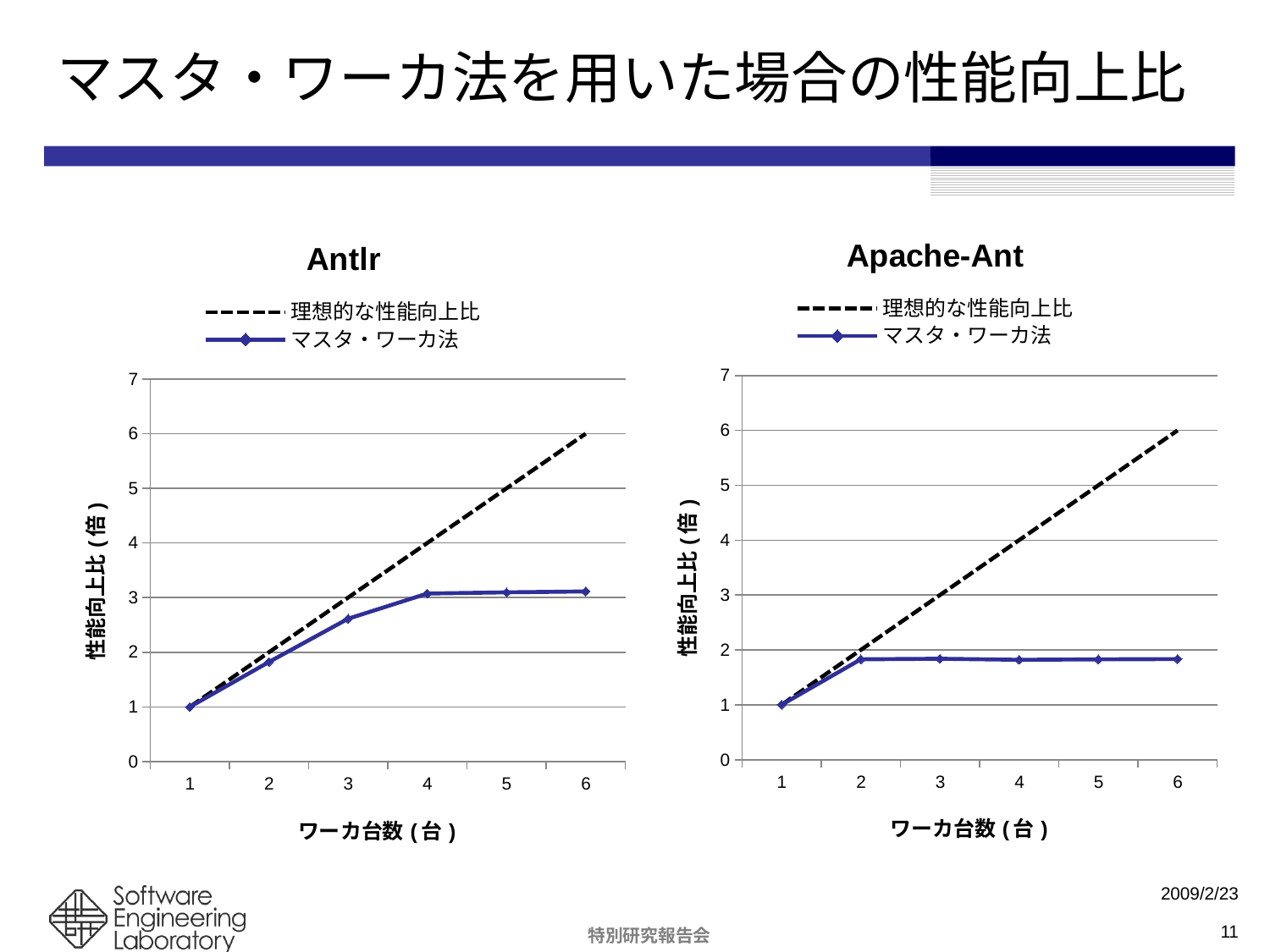

# マスタ・ワーカ法を用いた場合の性能向上比

### Chart: Apache-Ant

| Category | 理想的な性能向上比 | マスタ・ワーカ法 |
|---|---|---|

### Chart: Antlr

| Category | 理想的な性能向上比 | マスタ・ワーカ法 |
|---|---|---|
2009/2/23
11